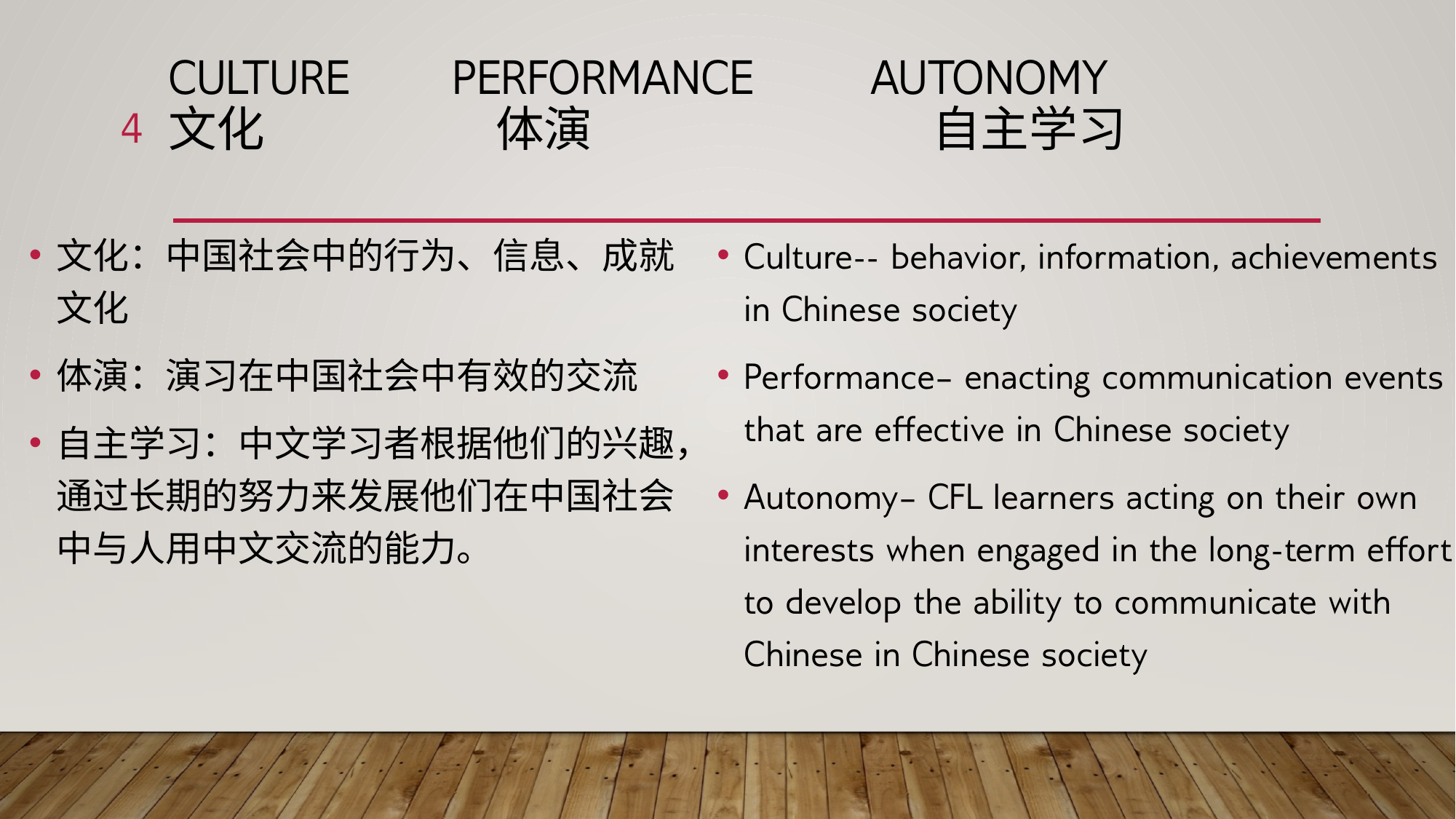

# Culture       performance        autonomy 文化			体演				自主学习
4
文化：中国社会中的行为、信息、成就文化
体演：演习在中国社会中有效的交流
自主学习：中文学习者根据他们的兴趣，通过长期的努力来发展他们在中国社会中与人用中文交流的能力。
Culture-- behavior, information, achievements in Chinese society
Performance– enacting communication events that are effective in Chinese society
Autonomy– CFL learners acting on their own interests when engaged in the long-term effort to develop the ability to communicate with Chinese in Chinese society